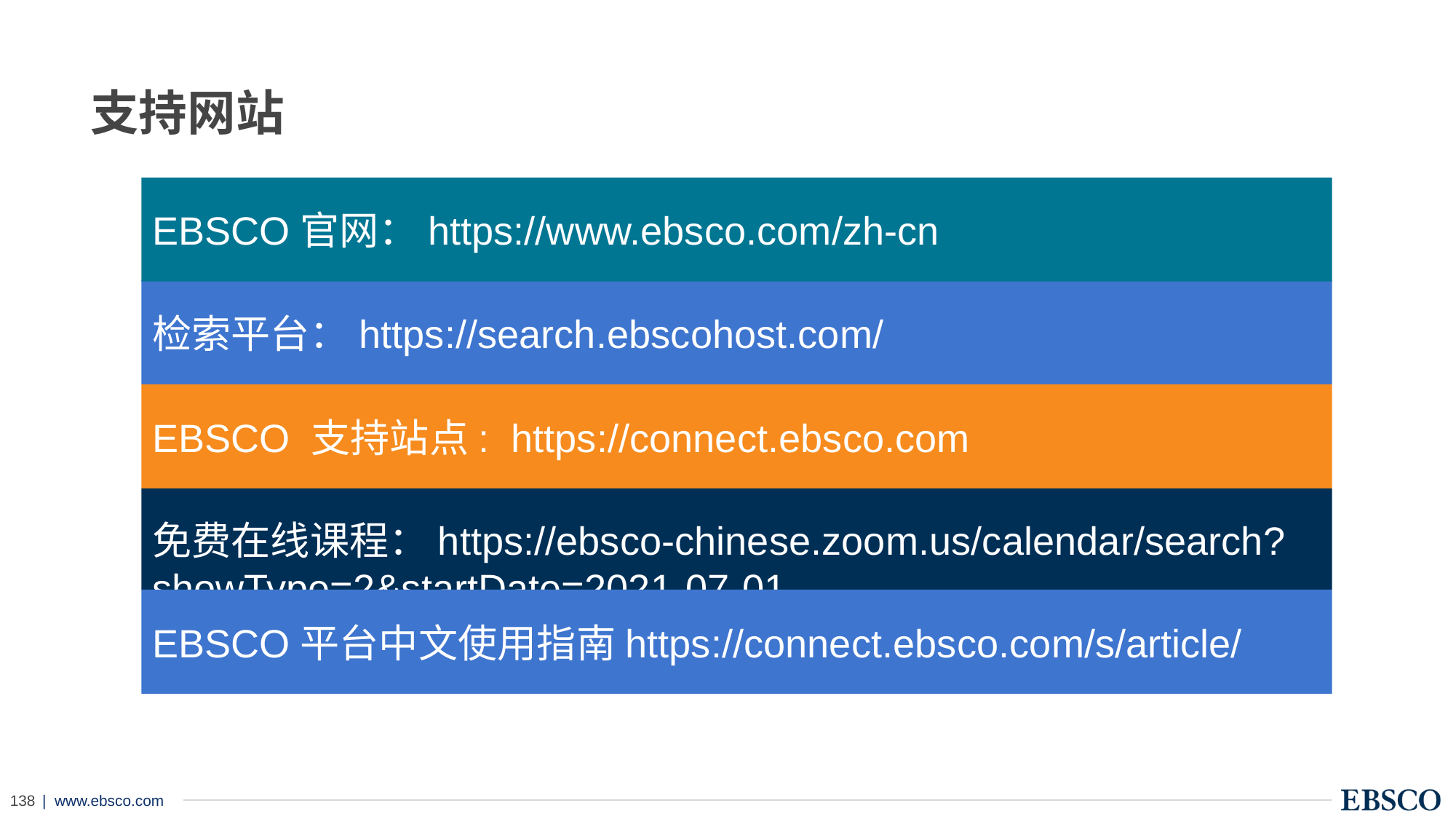

支持网站
EBSCO官网：https://www.ebsco.com/zh-cn
检索平台：https://search.ebscohost.com/
EBSCO 支持站点:  https://connect.ebsco.com
免费在线课程：https://ebsco-chinese.zoom.us/calendar/search?showType=2&startDate=2021-07-01
EBSCO平台中文使用指南https://connect.ebsco.com/s/article/